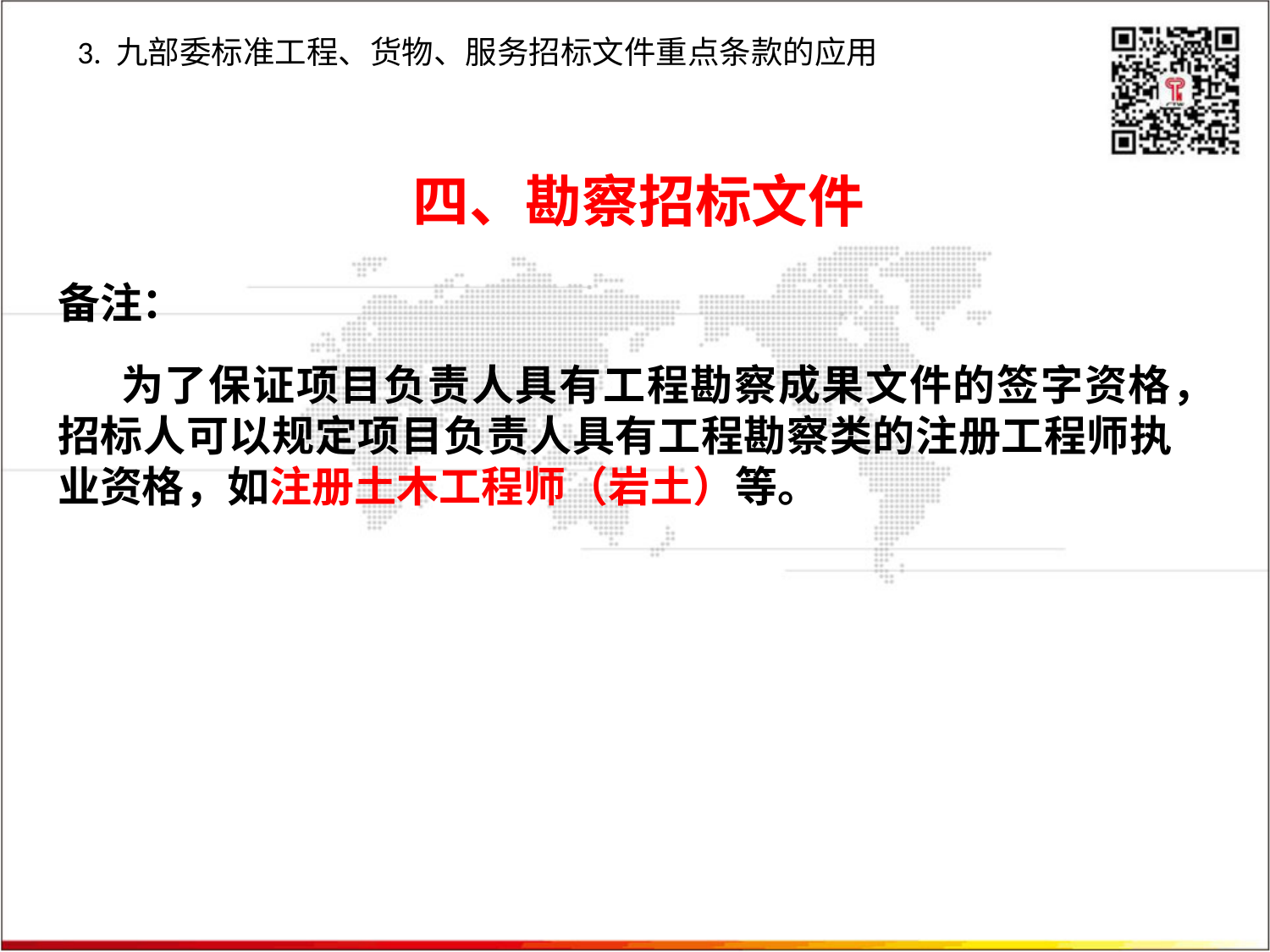

3. 九部委标准工程、货物、服务招标文件重点条款的应用
四、勘察招标文件
备注：
为了保证项目负责人具有工程勘察成果文件的签字资格，招标人可以规定项目负责人具有工程勘察类的注册工程师执业资格，如注册土木工程师（岩土）等。